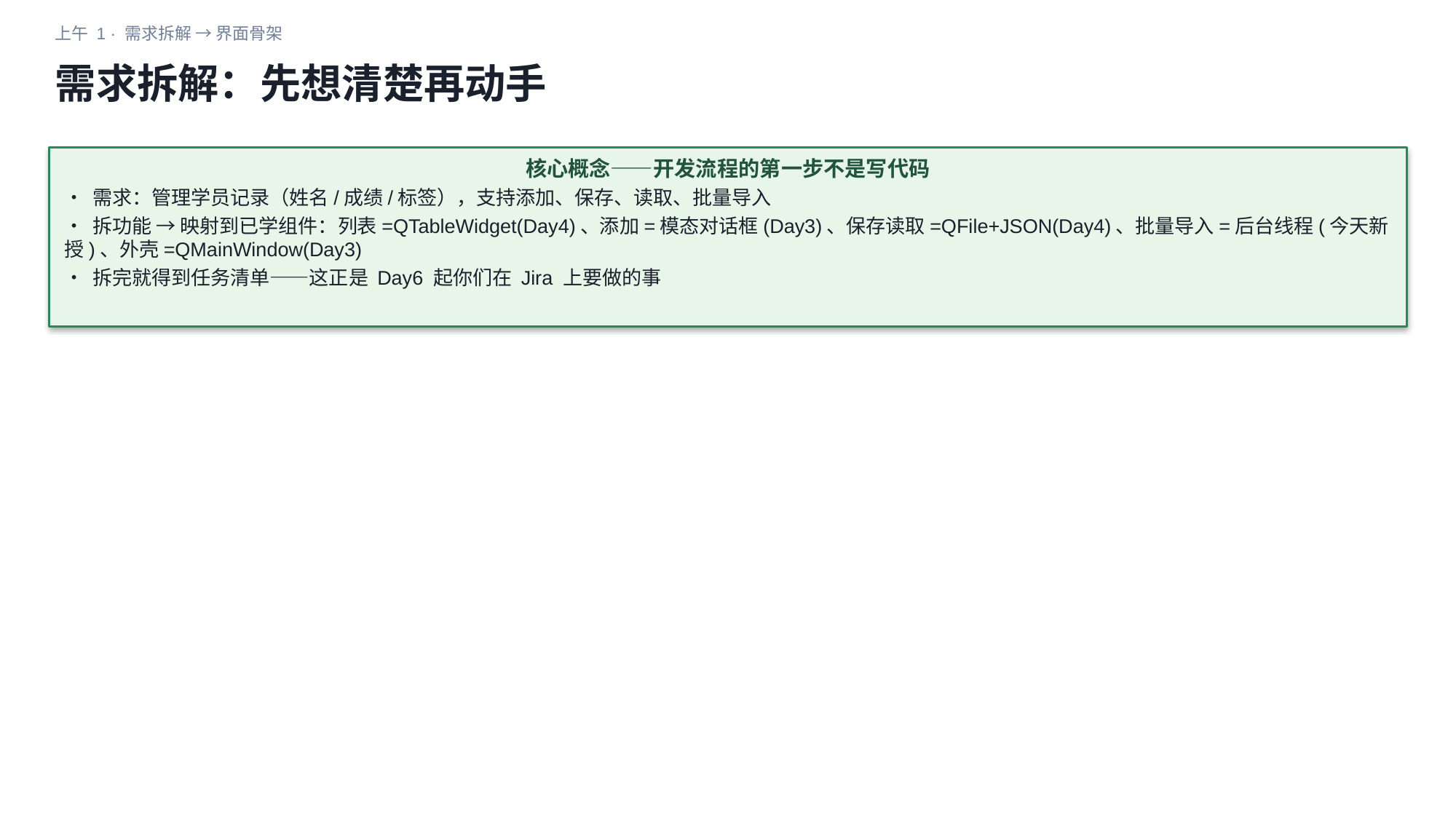

上午 1 · 需求拆解 → 界面骨架
需求拆解：先想清楚再动手
核心概念——开发流程的第一步不是写代码
• 需求：管理学员记录（姓名/成绩/标签），支持添加、保存、读取、批量导入
• 拆功能 → 映射到已学组件：列表=QTableWidget(Day4)、添加=模态对话框(Day3)、保存读取=QFile+JSON(Day4)、批量导入=后台线程(今天新授)、外壳=QMainWindow(Day3)
• 拆完就得到任务清单——这正是 Day6 起你们在 Jira 上要做的事